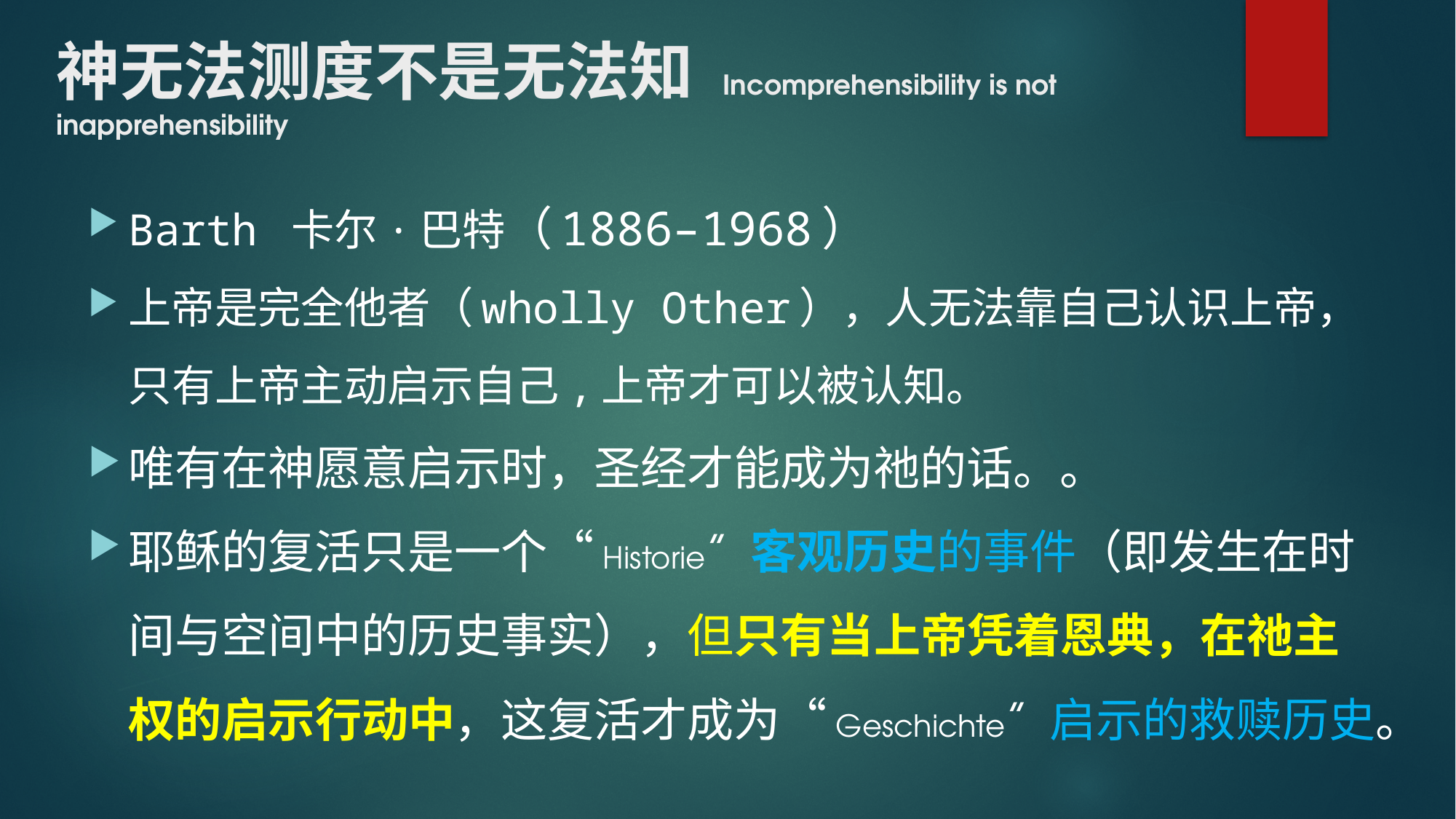

# 神无法测度不是无法知 Incomprehensibility is not inapprehensibility
Barth 卡尔·巴特（1886–1968）
上帝是完全他者（wholly Other），人无法靠自己认识上帝，只有上帝主动启示自己,上帝才可以被认知。
唯有在神愿意启示时，圣经才能成为祂的话。。
耶稣的复活只是一个“Historie” 客观历史的事件（即发生在时间与空间中的历史事实），但只有当上帝凭着恩典，在祂主权的启示行动中，这复活才成为“Geschichte” 启示的救赎历史。